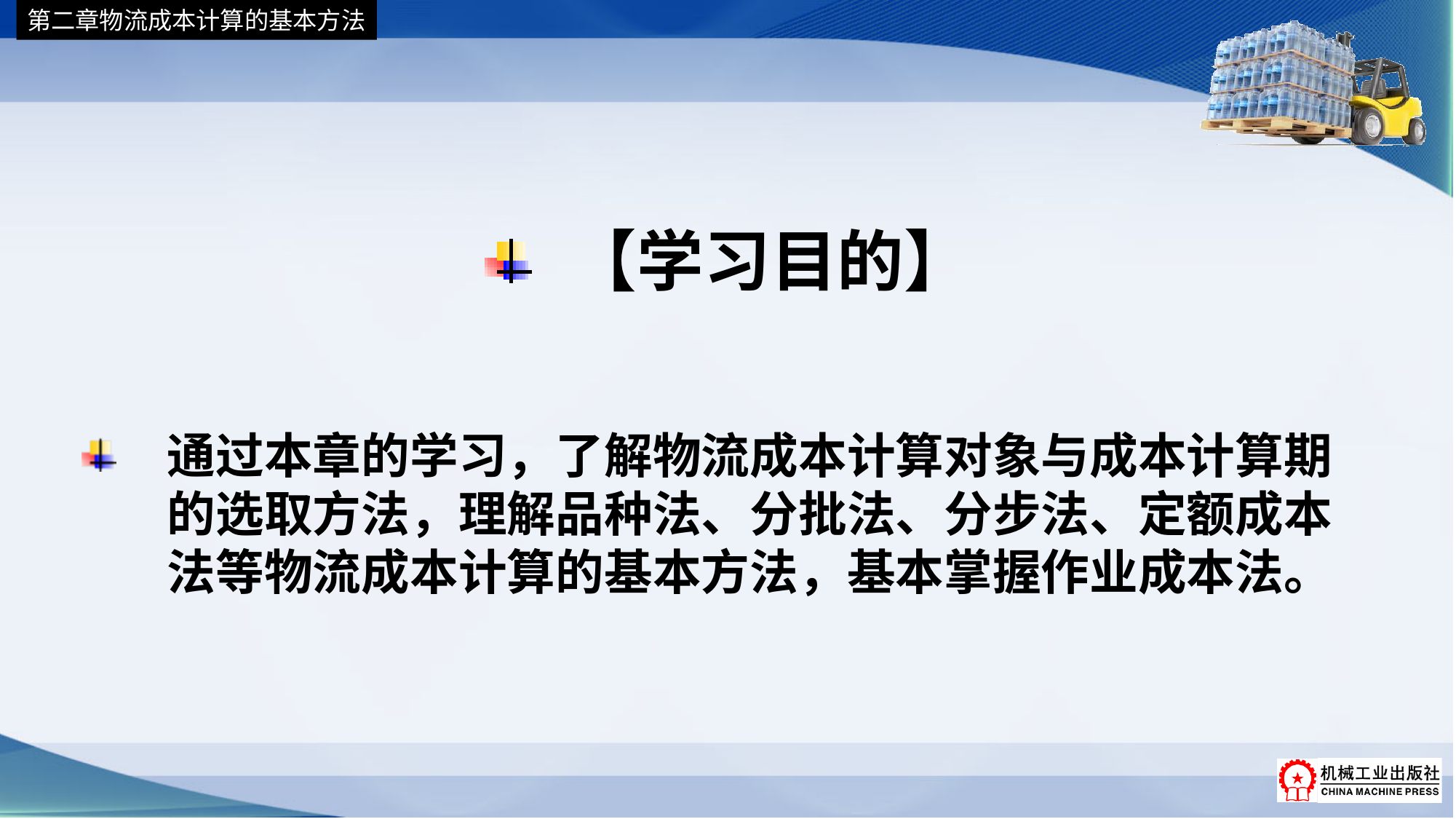

第二章物流成本计算的基本方法
【学习目的】
# 通过本章的学习，了解物流成本计算对象与成本计算期的选取方法，理解品种法、分批法、分步法、定额成本法等物流成本计算的基本方法，基本掌握作业成本法。